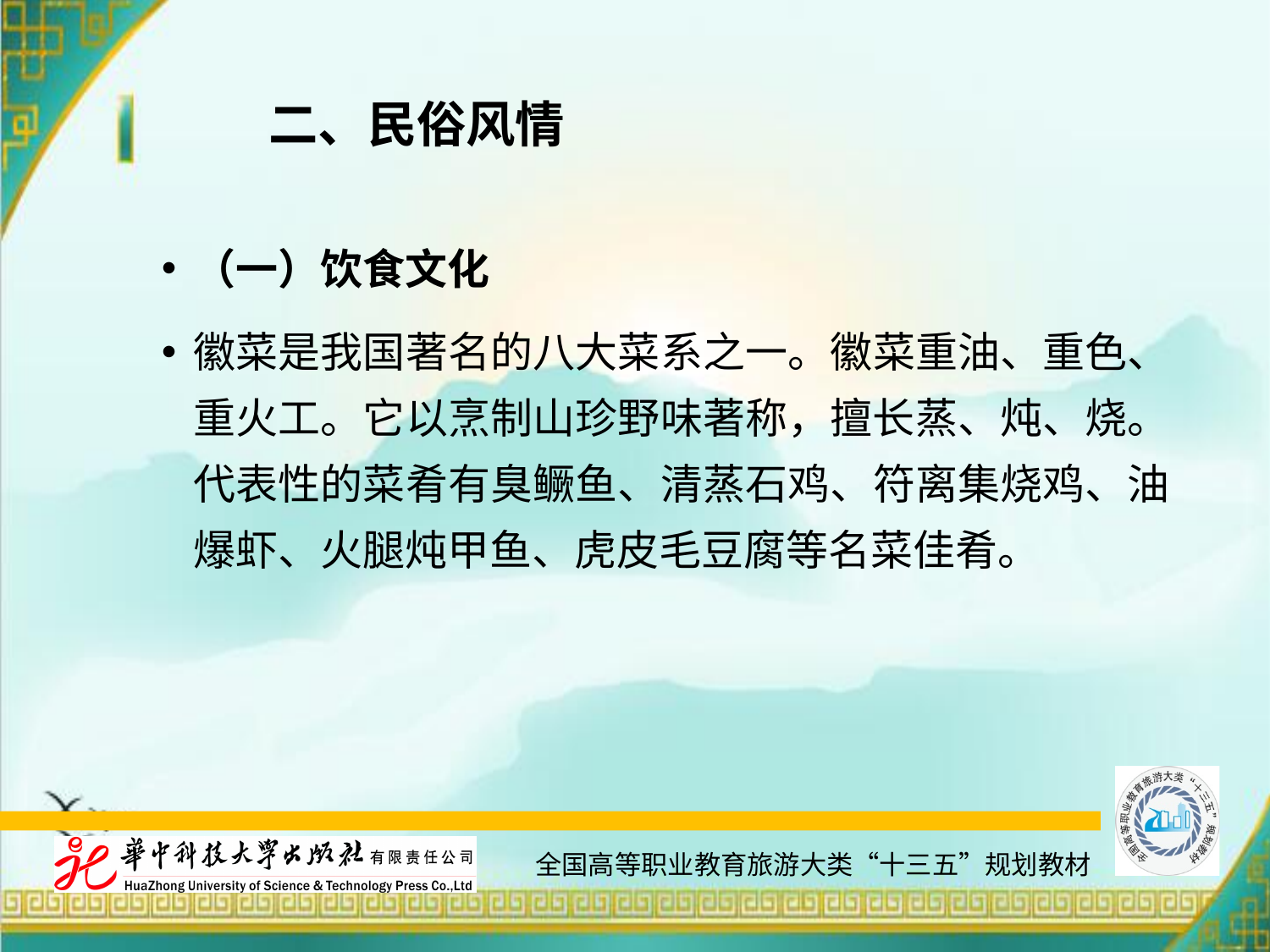

# 二、民俗风情
（一）饮食文化
徽菜是我国著名的八大菜系之一。徽菜重油、重色、重火工。它以烹制山珍野味著称，擅长蒸、炖、烧。代表性的菜肴有臭鳜鱼、清蒸石鸡、符离集烧鸡、油爆虾、火腿炖甲鱼、虎皮毛豆腐等名菜佳肴。